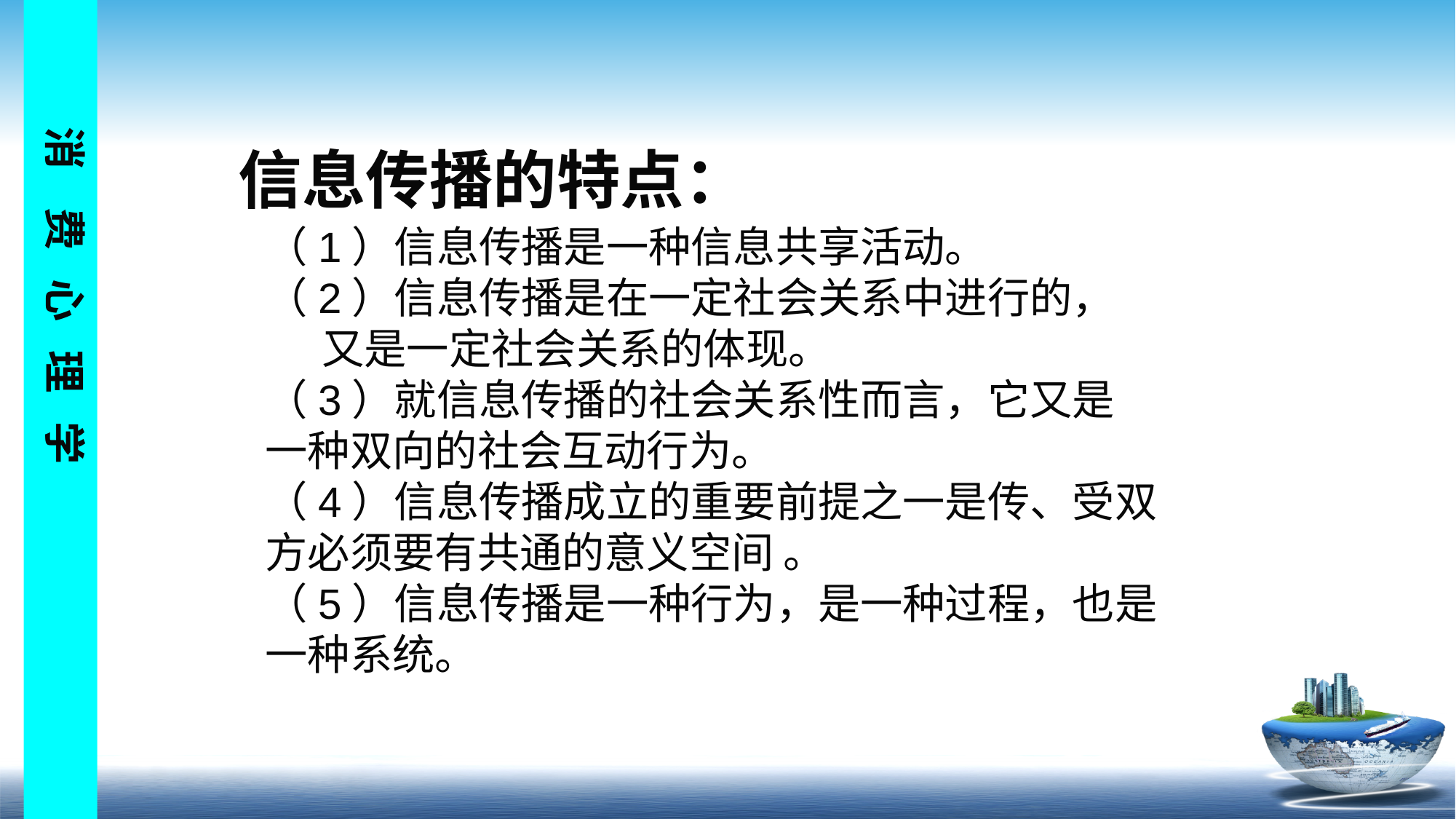

# 信息传播的特点：

（1）信息传播是一种信息共享活动。
（2）信息传播是在一定社会关系中进行的，           又是一定社会关系的体现。
（3）就信息传播的社会关系性而言，它又是  一种双向的社会互动行为。
（4）信息传播成立的重要前提之一是传、受双方必须要有共通的意义空间 。
（5）信息传播是一种行为，是一种过程，也是一种系统。